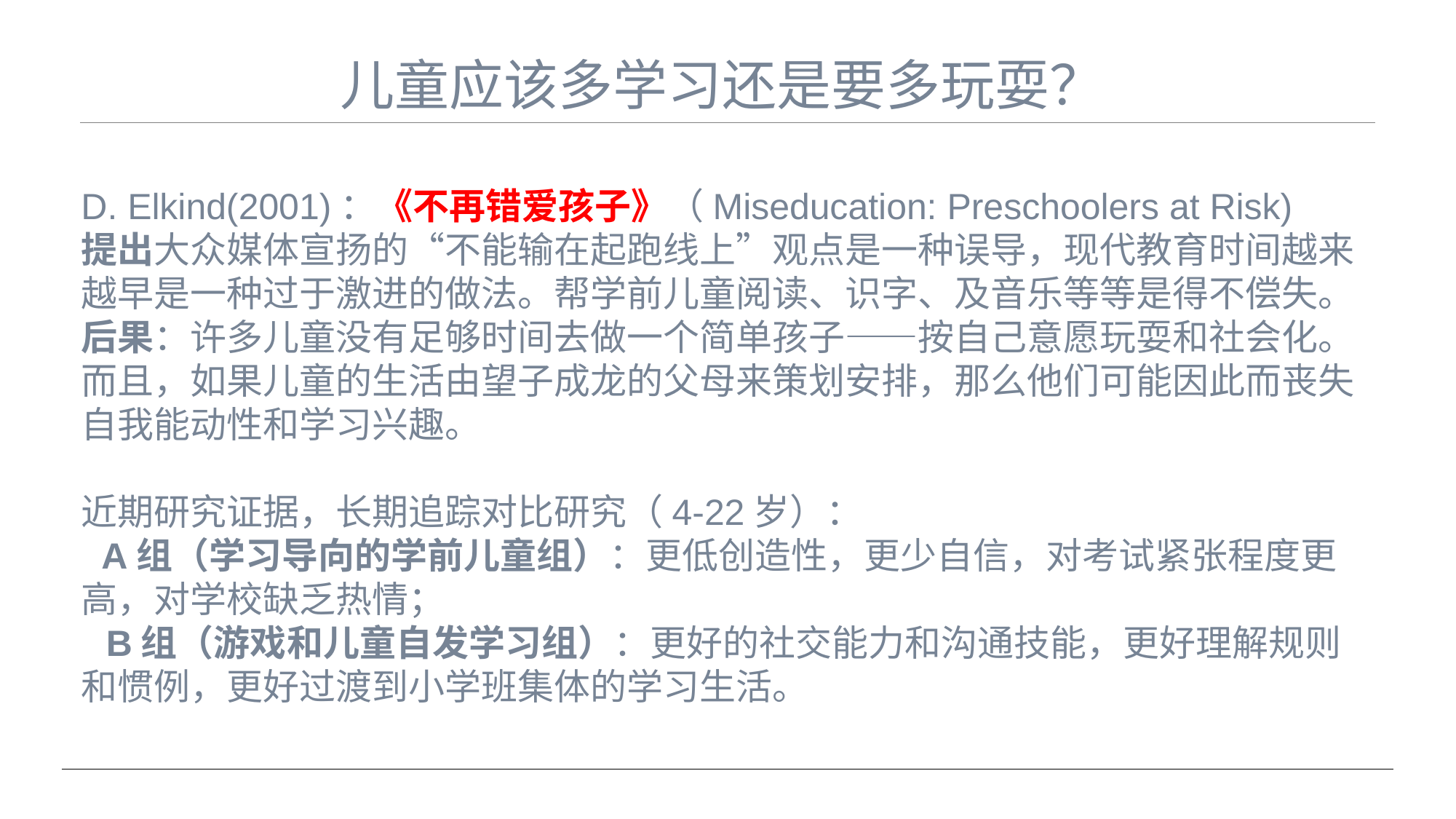

儿童应该多学习还是要多玩耍？
D. Elkind(2001)：《不再错爱孩子》（Miseducation: Preschoolers at Risk)
提出大众媒体宣扬的“不能输在起跑线上”观点是一种误导，现代教育时间越来越早是一种过于激进的做法。帮学前儿童阅读、识字、及音乐等等是得不偿失。
后果：许多儿童没有足够时间去做一个简单孩子——按自己意愿玩耍和社会化。而且，如果儿童的生活由望子成龙的父母来策划安排，那么他们可能因此而丧失自我能动性和学习兴趣。

近期研究证据，长期追踪对比研究（4-22岁）：
  A组（学习导向的学前儿童组）：更低创造性，更少自信，对考试紧张程度更高，对学校缺乏热情；
  B组（游戏和儿童自发学习组）：更好的社交能力和沟通技能，更好理解规则和惯例，更好过渡到小学班集体的学习生活。